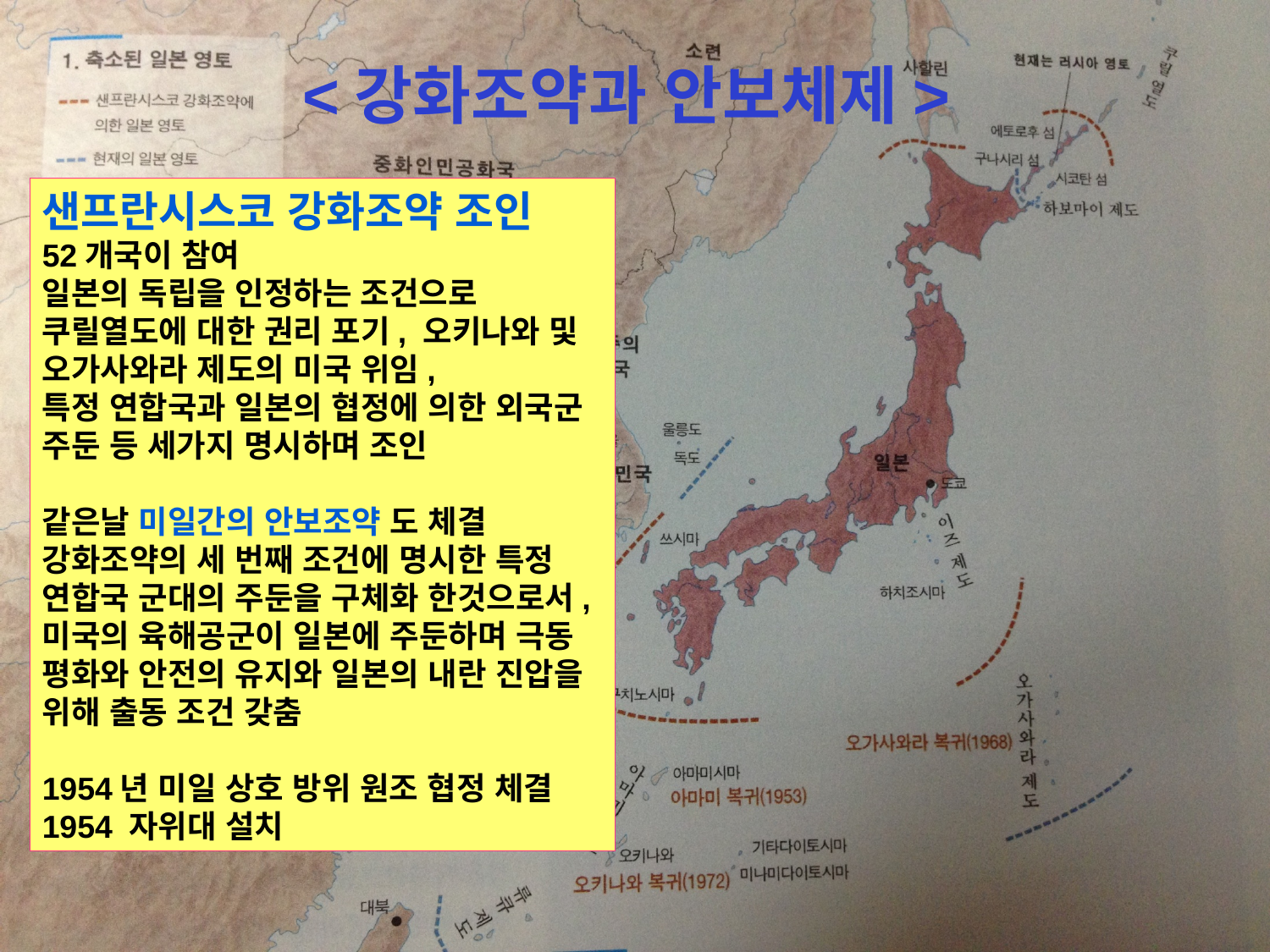

<강화조약과 안보체제>
샌프란시스코 강화조약 조인
52개국이 참여
일본의 독립을 인정하는 조건으로
쿠릴열도에 대한 권리 포기, 오키나와 및 오가사와라 제도의 미국 위임,
특정 연합국과 일본의 협정에 의한 외국군 주둔 등 세가지 명시하며 조인

같은날 미일간의 안보조약 도 체결
강화조약의 세 번째 조건에 명시한 특정 연합국 군대의 주둔을 구체화 한것으로서, 미국의 육해공군이 일본에 주둔하며 극동 평화와 안전의 유지와 일본의 내란 진압을 위해 출동 조건 갖춤

1954년 미일 상호 방위 원조 협정 체결
1954 자위대 설치